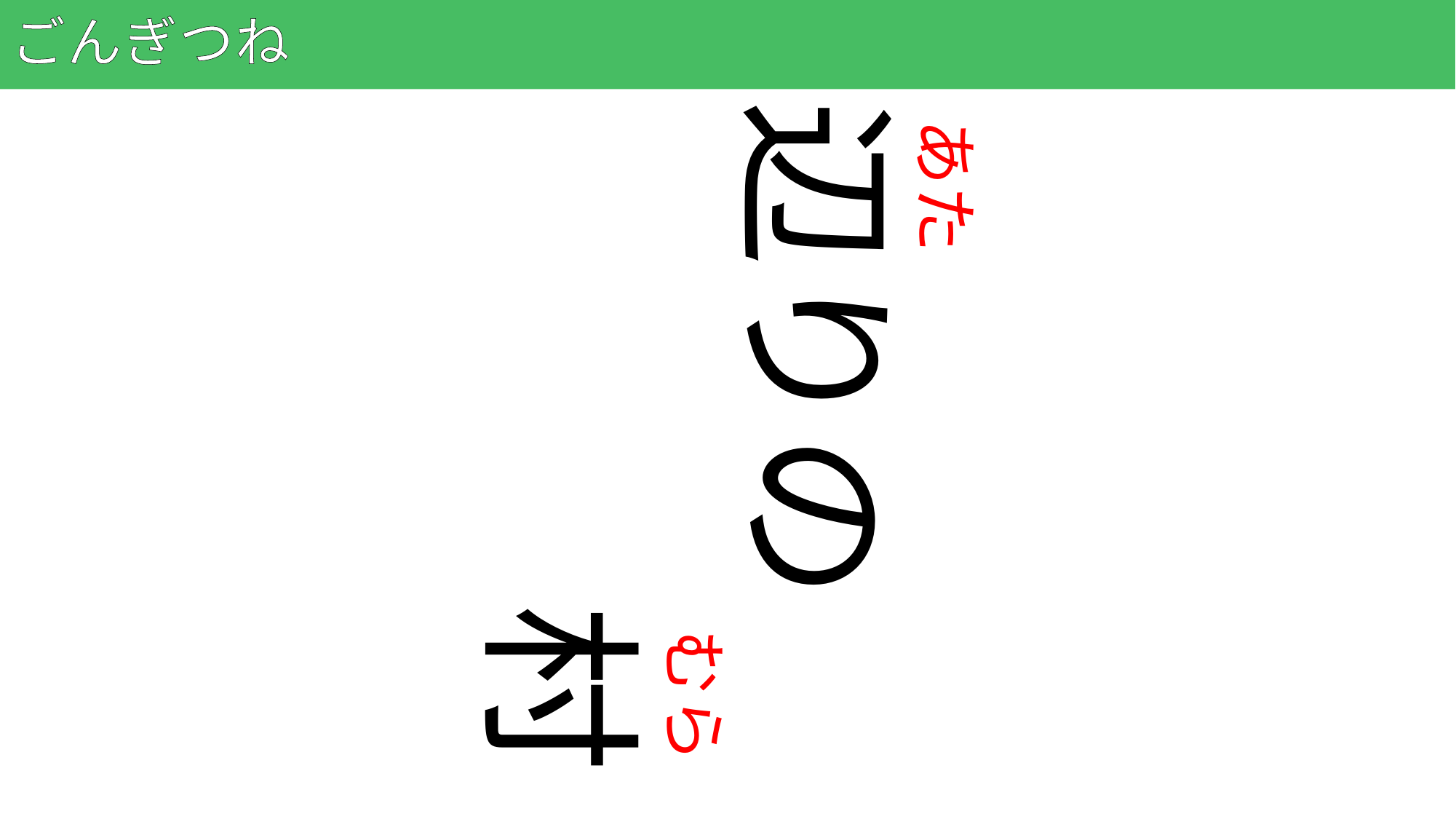

# ごんぎつね
31
辺りの
あた
村
むら